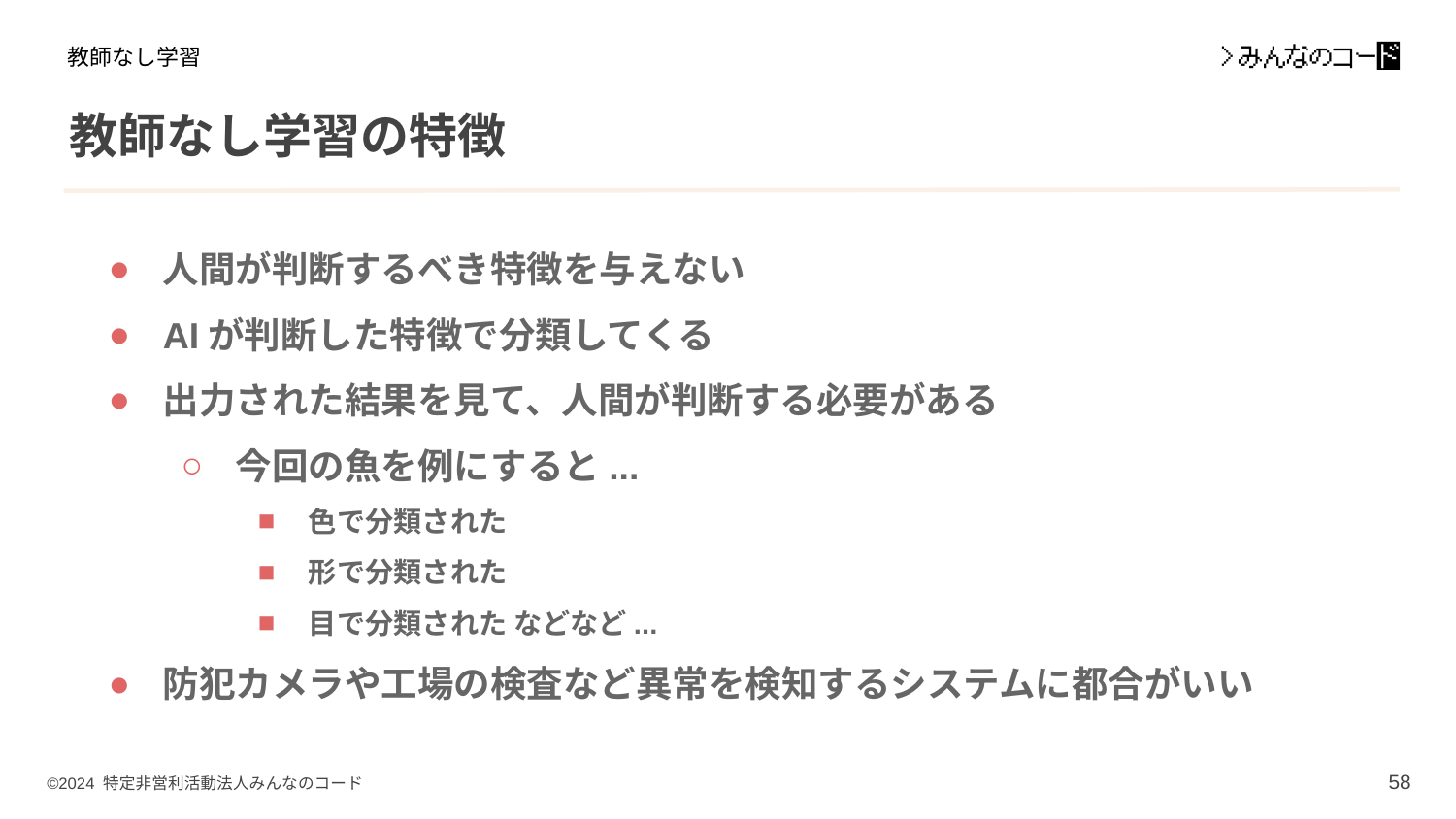

教師なし学習
# 教師なし学習の特徴
人間が判断するべき特徴を与えない
AIが判断した特徴で分類してくる
出力された結果を見て、人間が判断する必要がある
今回の魚を例にすると...
色で分類された
形で分類された
目で分類された などなど...
防犯カメラや工場の検査など異常を検知するシステムに都合がいい